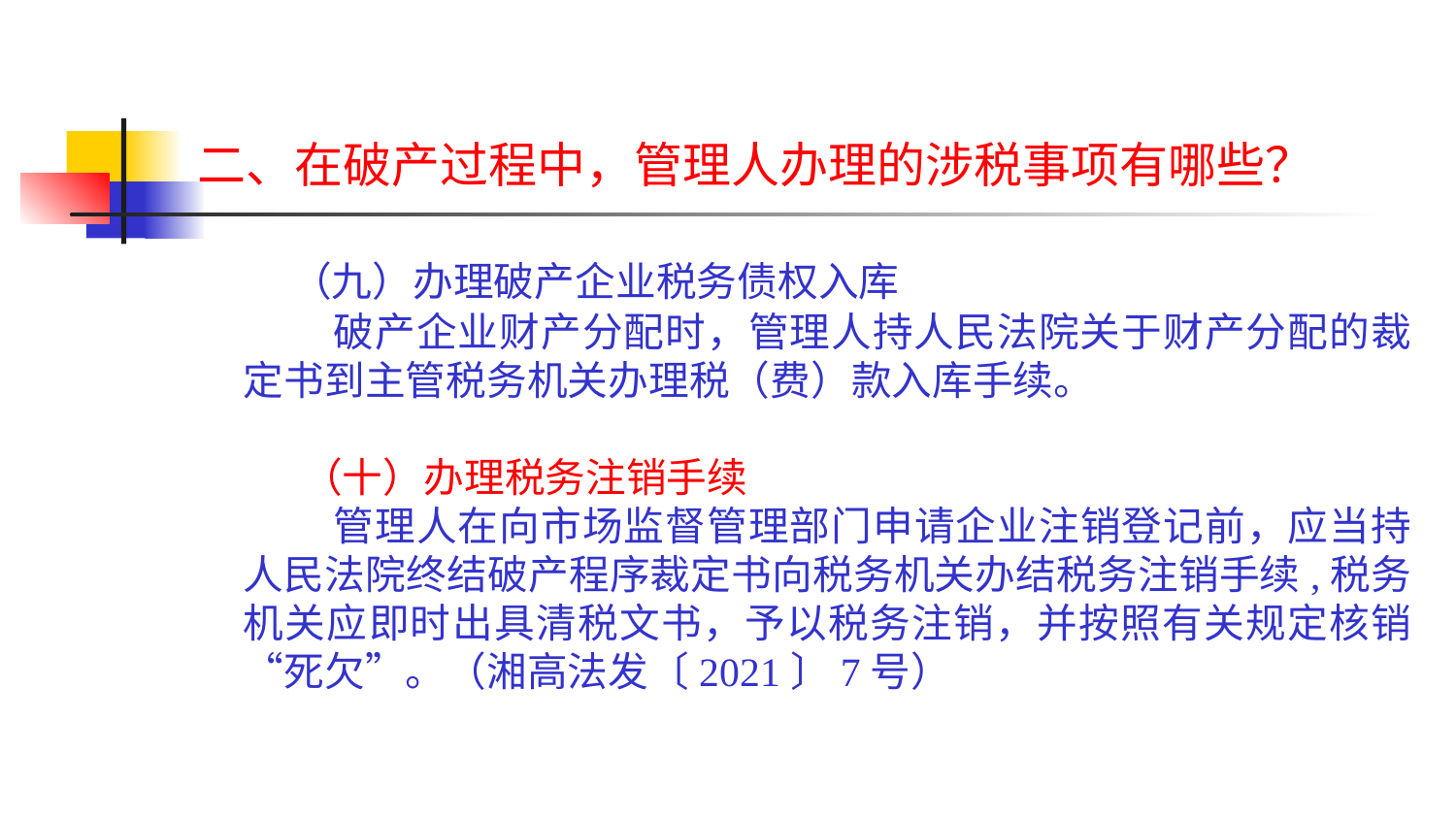

# 二、在破产过程中，管理人办理的涉税事项有哪些？
        （九）办理破产企业税务债权入库
            破产企业财产分配时，管理人持人民法院关于财产分配的裁定书到主管税务机关办理税（费）款入库手续。

          （十）办理税务注销手续
            管理人在向市场监督管理部门申请企业注销登记前，应当持人民法院终结破产程序裁定书向税务机关办结税务注销手续,税务机关应即时出具清税文书，予以税务注销，并按照有关规定核销“死欠”。（湘高法发〔2021〕7号）